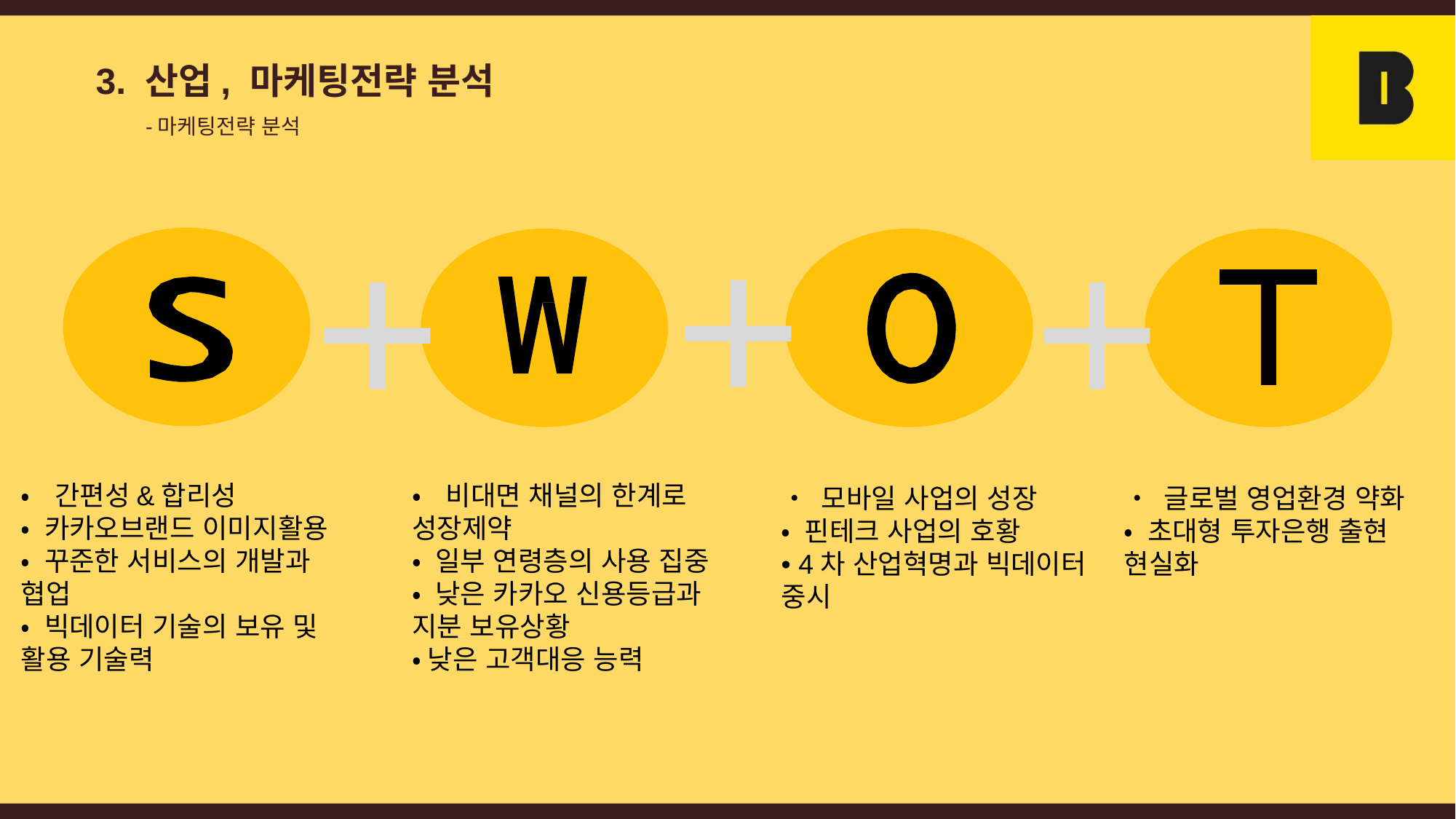

3. 산업, 마케팅전략 분석
-마케팅전략 분석
+
+
+

•간편성&합리성
• 카카오브랜드 이미지활용
• 꾸준한 서비스의 개발과 협업
• 빅데이터 기술의 보유 및 활용 기술력
•비대면 채널의 한계로
성장제약
• 일부 연령층의 사용 집중
• 낮은 카카오 신용등급과     지분 보유상황
•낮은 고객대응 능력
• 모바일 사업의 성장
• 핀테크 사업의 호황
• 4차 산업혁명과 빅데이터 중시
• 글로벌 영업환경 약화
• 초대형 투자은행 출현 현실화

14페이지는 카카오뱅크 피피티에서
20페이지~37페이지 추가설명